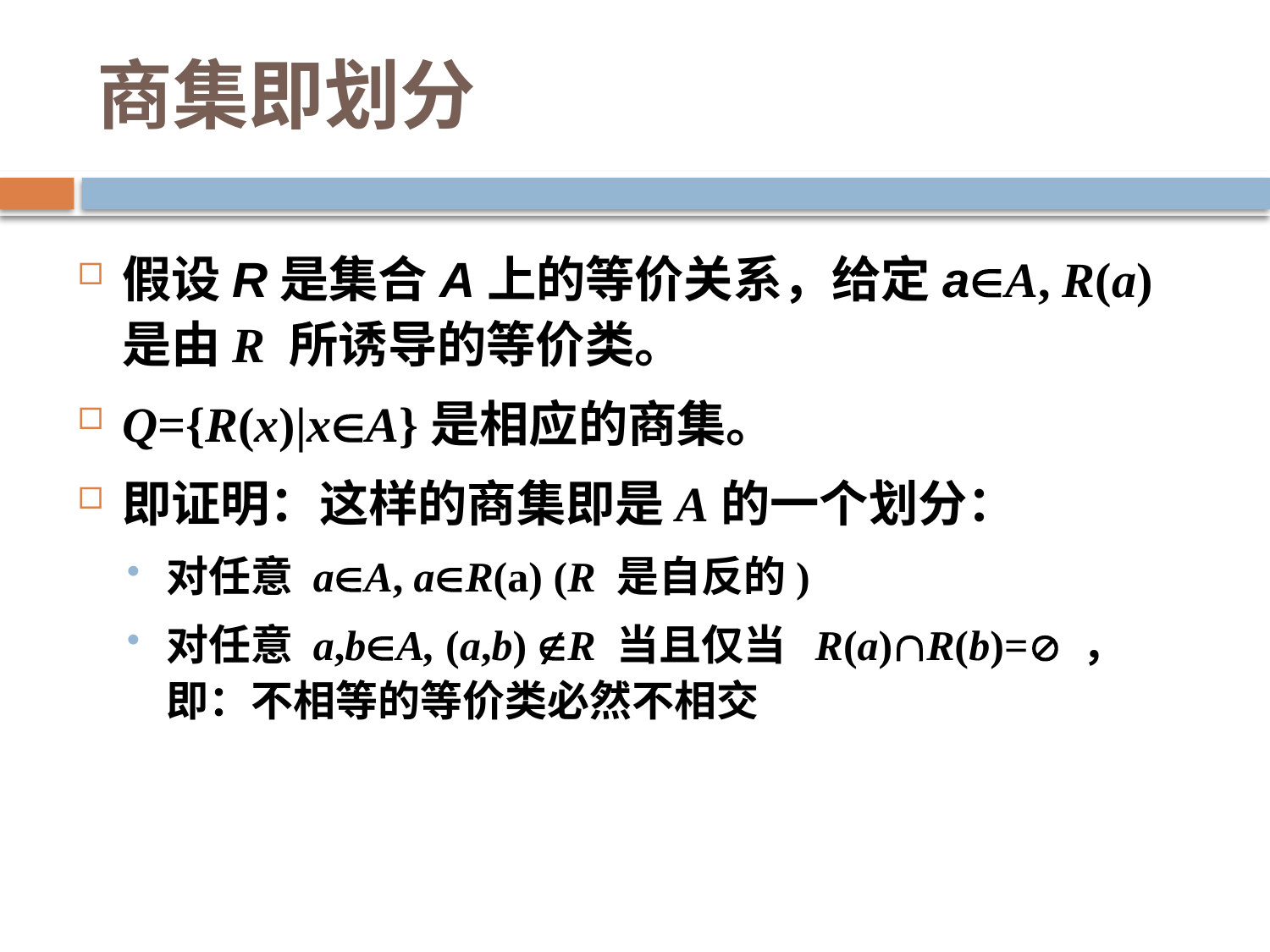

# 商集即划分
假设R是集合A上的等价关系，给定a∈A, R(a)是由R 所诱导的等价类。
Q={R(x)|x∈A}是相应的商集。
即证明：这样的商集即是A的一个划分：
对任意 a∈A, a∈R(a) (R 是自反的)
对任意 a,b∈A, (a,b) ∉R 当且仅当  R(a)∩R(b)=∅ ，即：不相等的等价类必然不相交